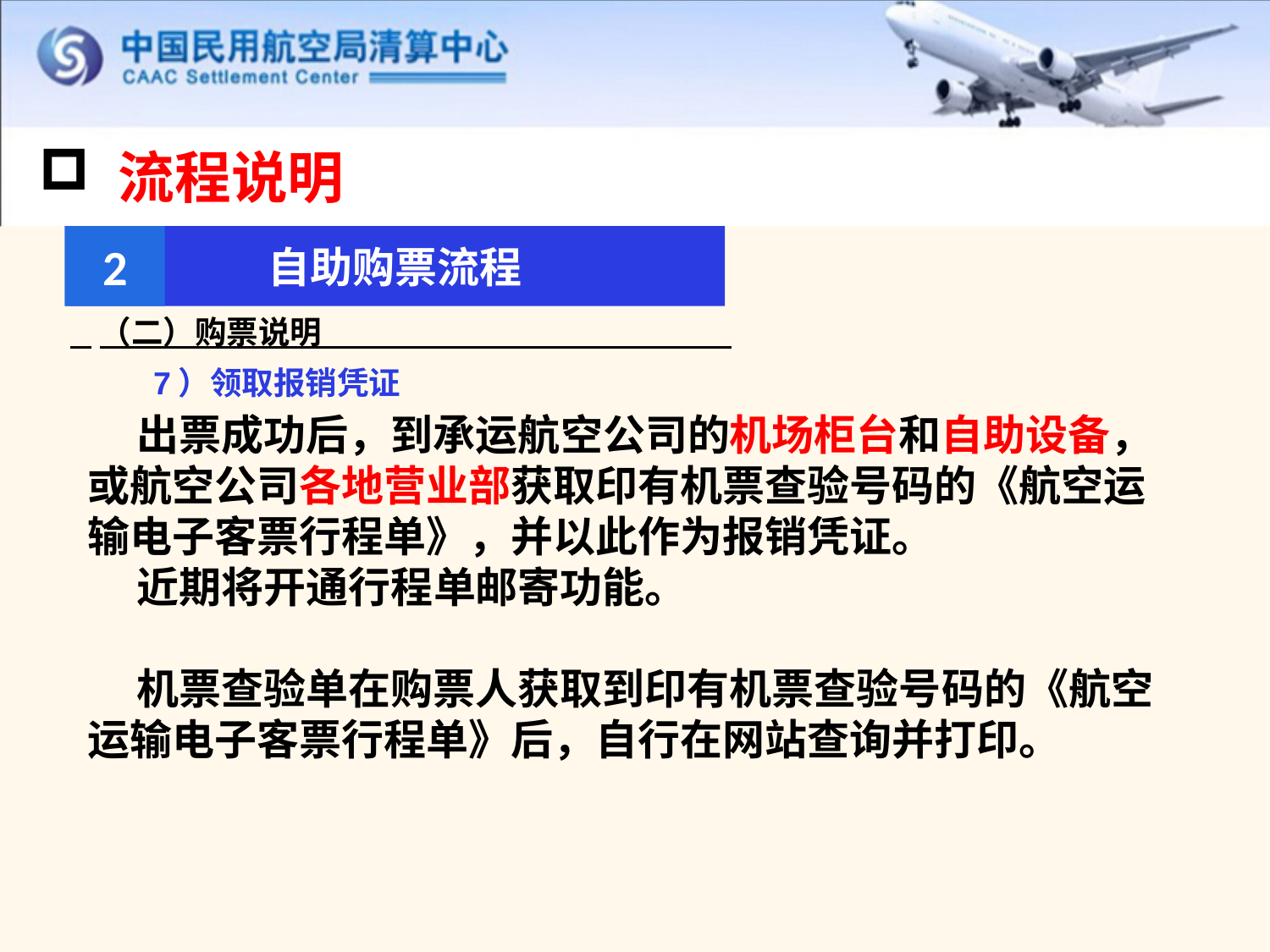

流程说明
自助购票流程
2
   （二）购票说明
7）领取报销凭证
出票成功后，到承运航空公司的机场柜台和自助设备，或航空公司各地营业部获取印有机票查验号码的《航空运输电子客票行程单》，并以此作为报销凭证。
近期将开通行程单邮寄功能。

机票查验单在购票人获取到印有机票查验号码的《航空运输电子客票行程单》后，自行在网站查询并打印。